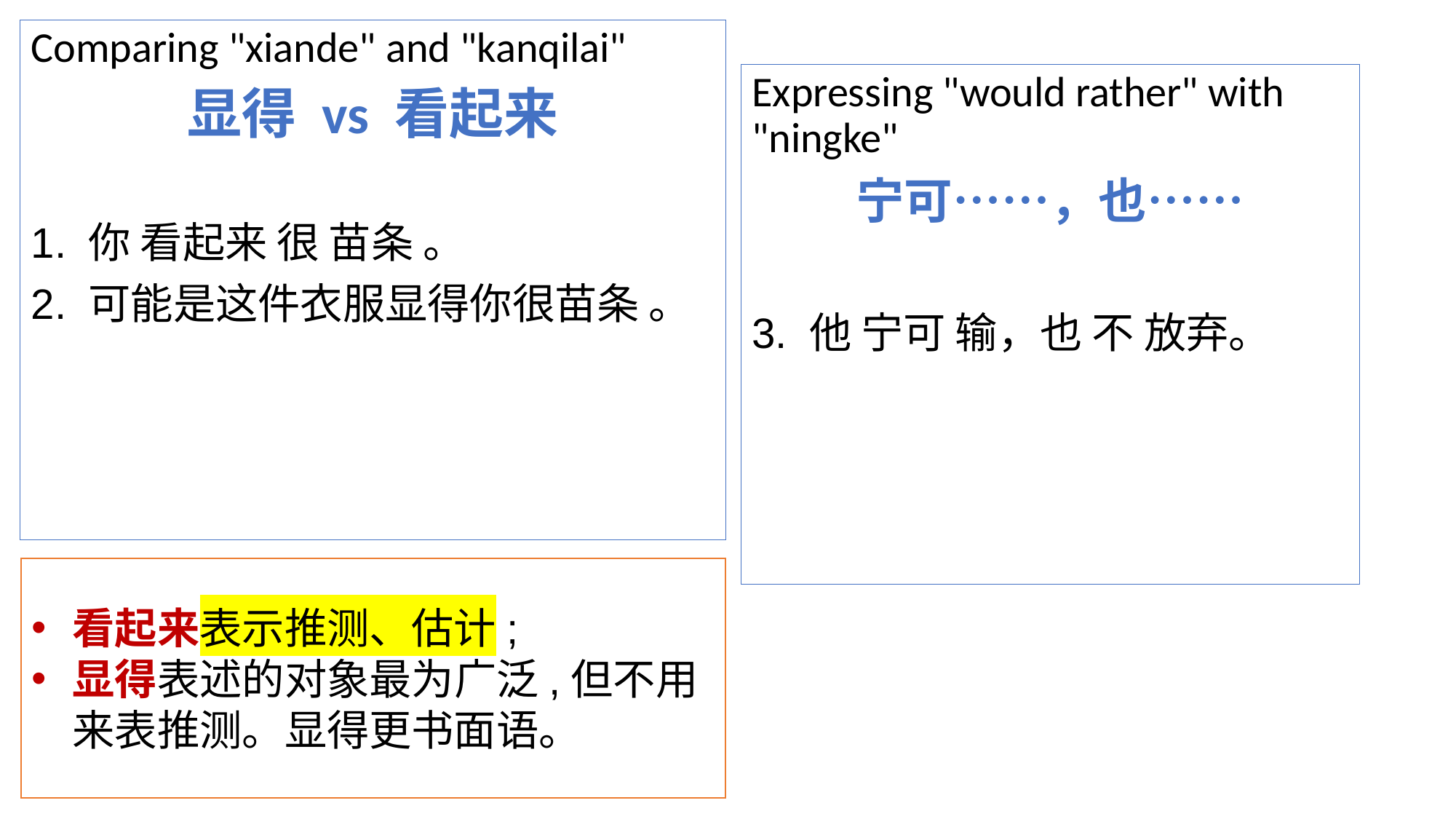

Comparing "xiande" and "kanqilai"
显得 vs 看起来

1. 你 看起来 很 苗条 。
2. 可能是这件衣服显得你很苗条 。

Expressing "would rather" with "ningke"
宁可⋯⋯，也⋯⋯

3. 他 宁可 输，也 不 放弃。

看起来表示推测、估计;
显得表述的对象最为广泛,但不用来表推测。显得更书面语。